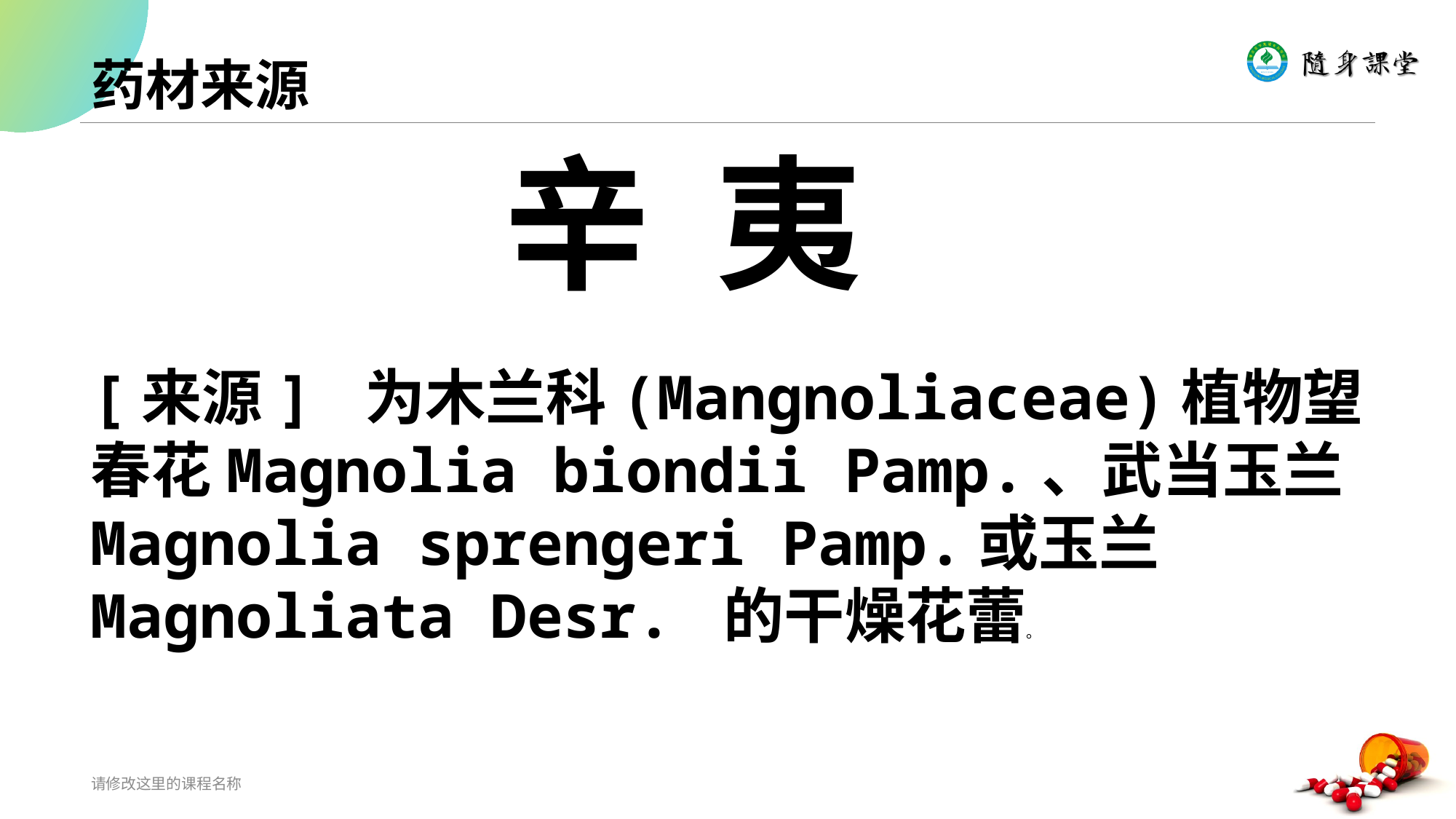

# 药材来源
 辛  夷

[来源] 为木兰科(Mangnoliaceae)植物望春花Magnolia biondii Pamp.、武当玉兰Magnolia sprengeri Pamp.或玉兰 Magnoliata Desr. 的干燥花蕾。
请修改这里的课程名称
4